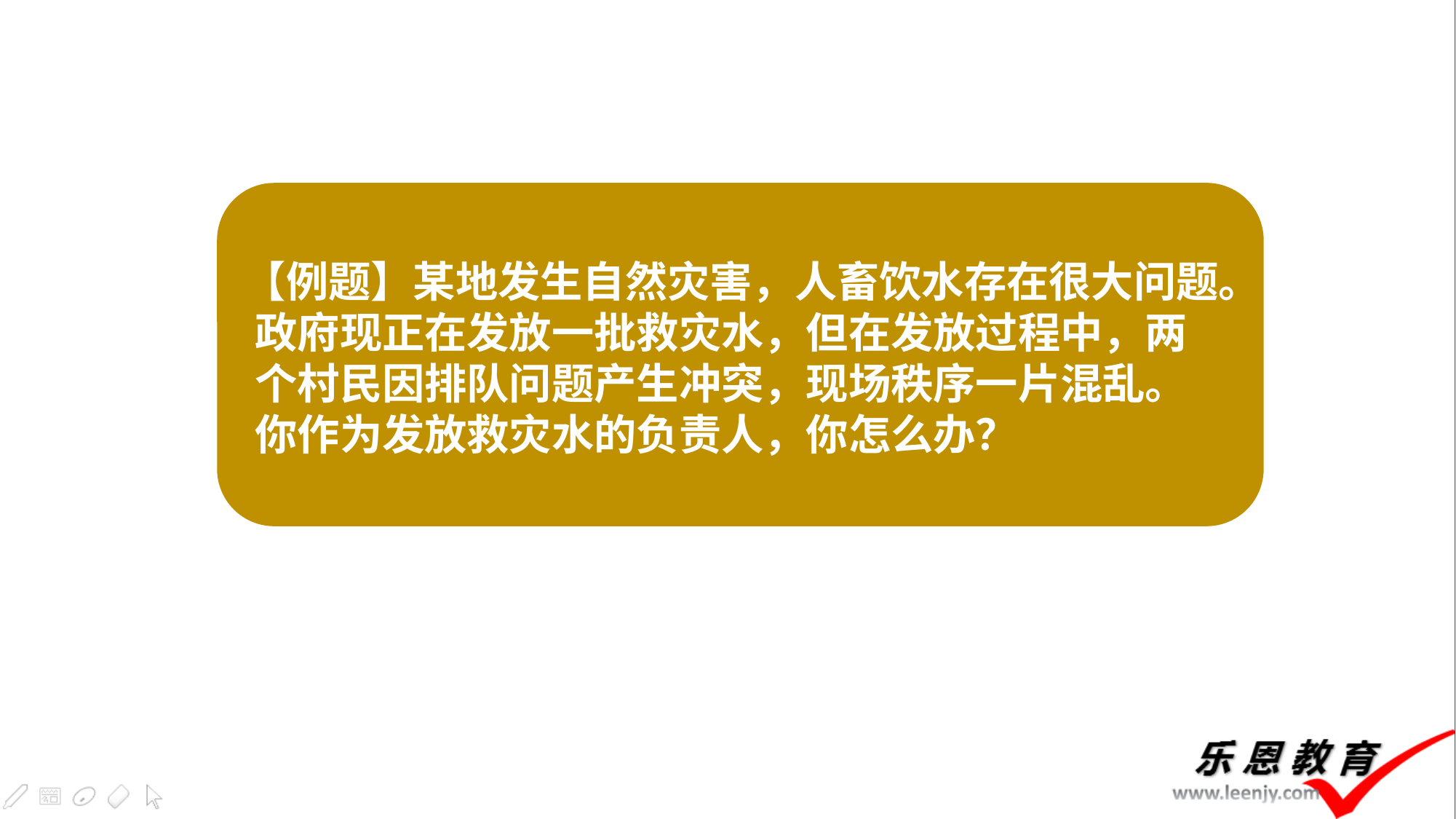

【例题】某地发生自然灾害，人畜饮水存在很大问题。政府现正在发放一批救灾水，但在发放过程中，两个村民因排队问题产生冲突，现场秩序一片混乱。你作为发放救灾水的负责人，你怎么办？